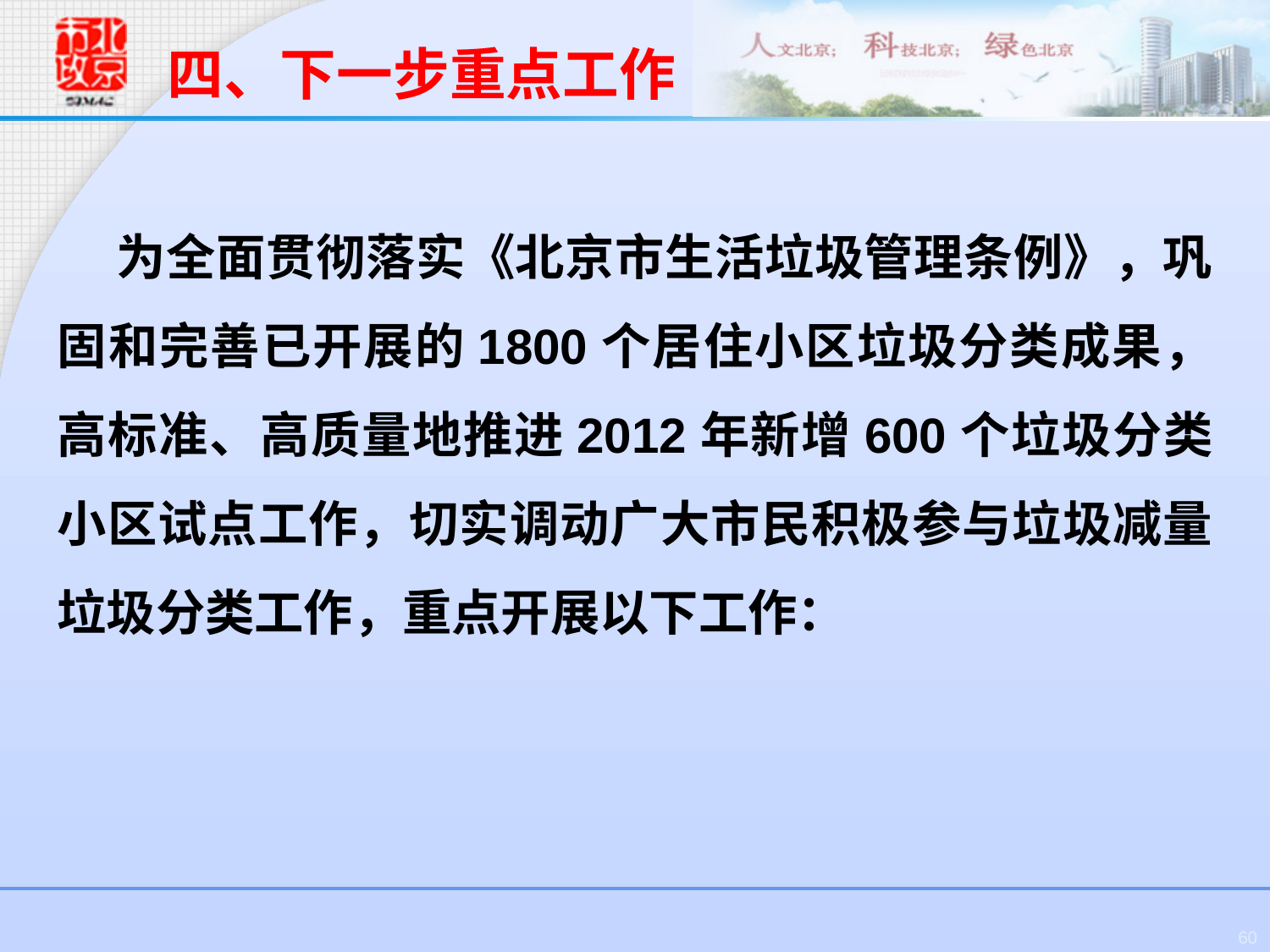

四、下一步重点工作
    为全面贯彻落实《北京市生活垃圾管理条例》，巩固和完善已开展的1800个居住小区垃圾分类成果，高标准、高质量地推进2012年新增600个垃圾分类小区试点工作，切实调动广大市民积极参与垃圾减量垃圾分类工作，重点开展以下工作：

60